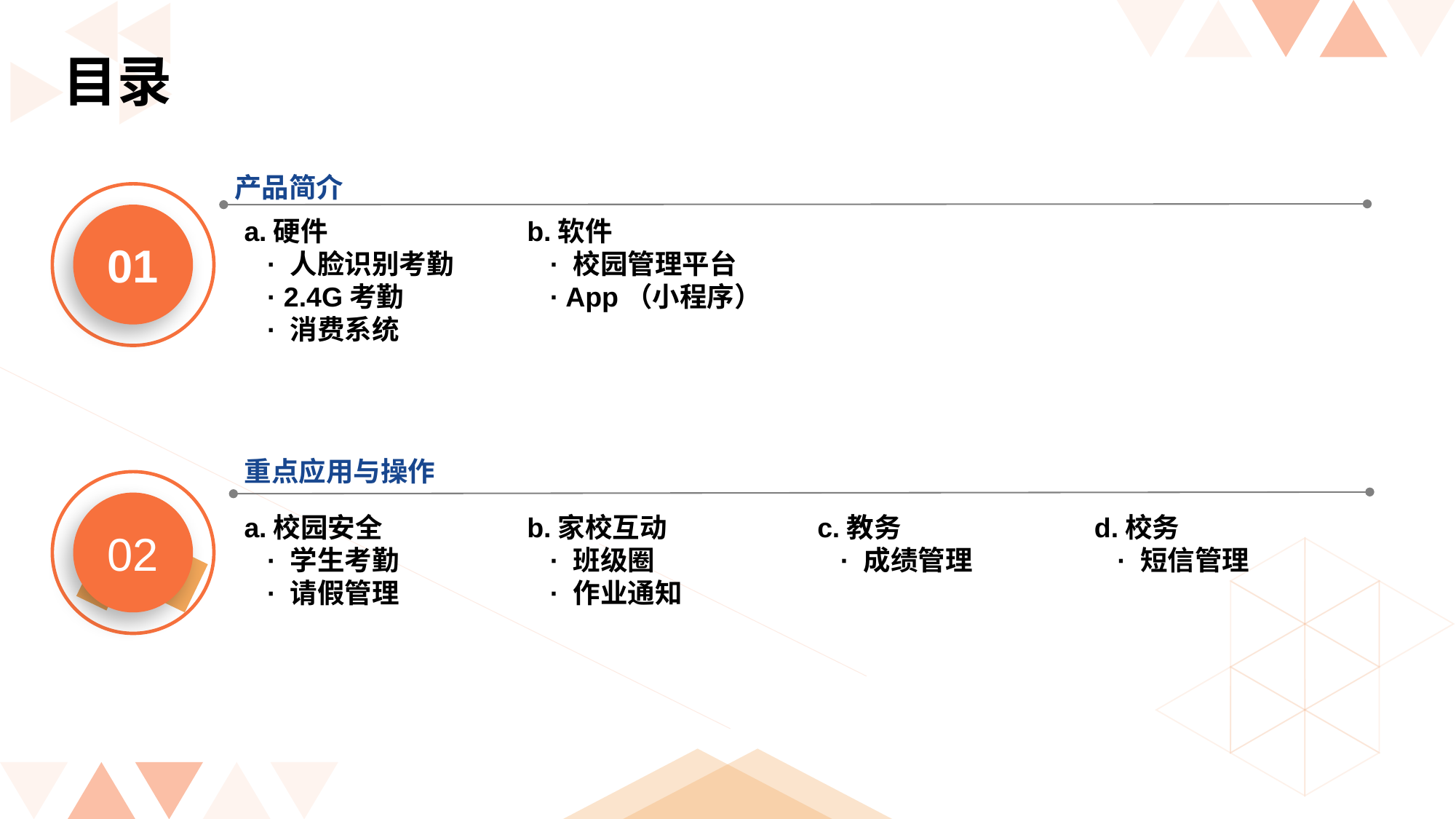

目录
产品简介

01
a.硬件
   · 人脸识别考勤
   · 2.4G考勤
   · 消费系统
b.软件
   · 校园管理平台
   · App（小程序）
重点应用与操作

02
a.校园安全
   · 学生考勤
   · 请假管理
b.家校互动
   · 班级圈
   · 作业通知
c.教务
   · 成绩管理
d.校务
   · 短信管理